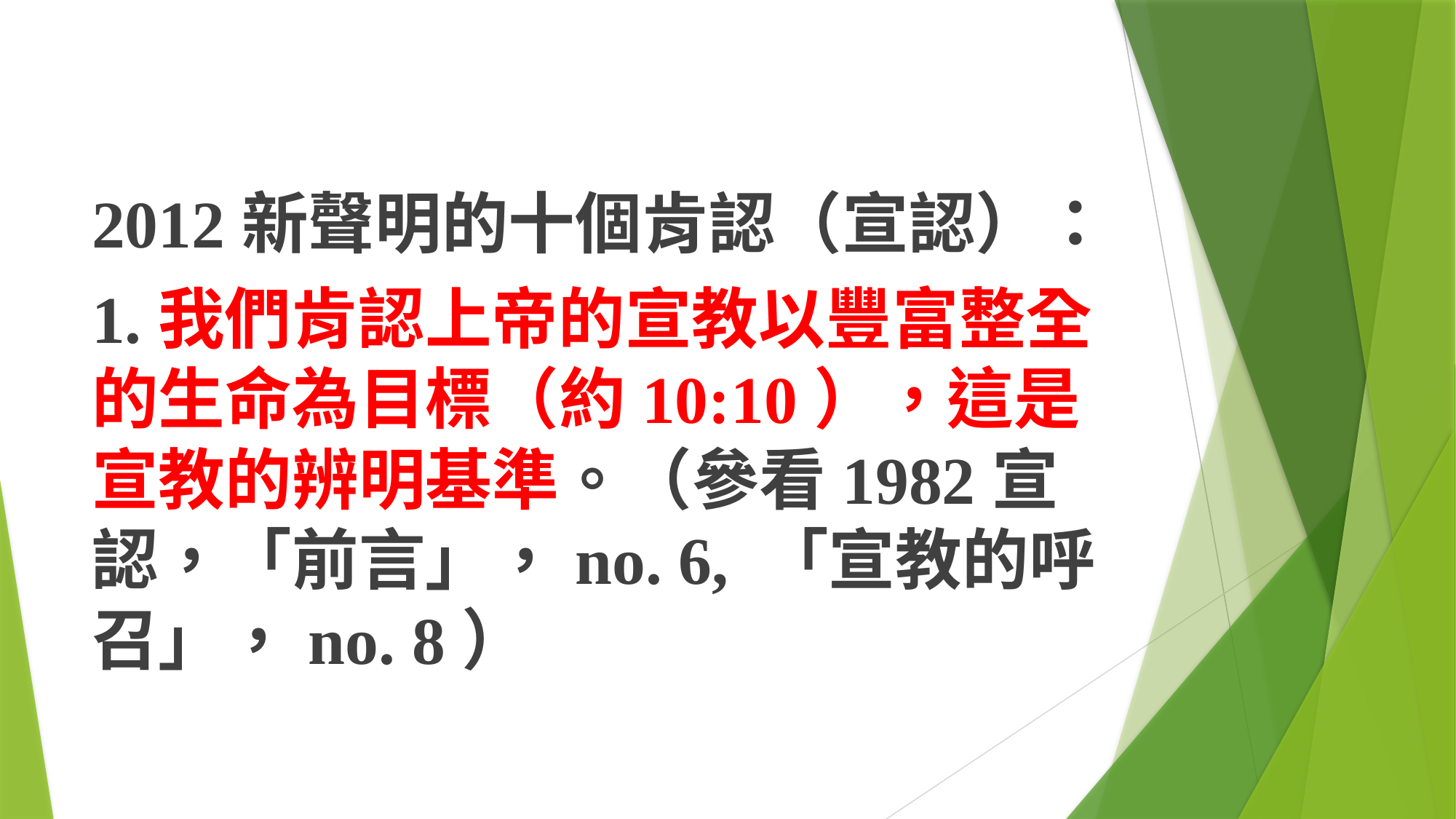

#
2012新聲明的十個肯認（宣認）：
1.我們肯認上帝的宣教以豐富整全的生命為目標（約10:10），這是宣教的辨明基準。（參看1982宣認，「前言」，no. 6, 「宣教的呼召」，no. 8）